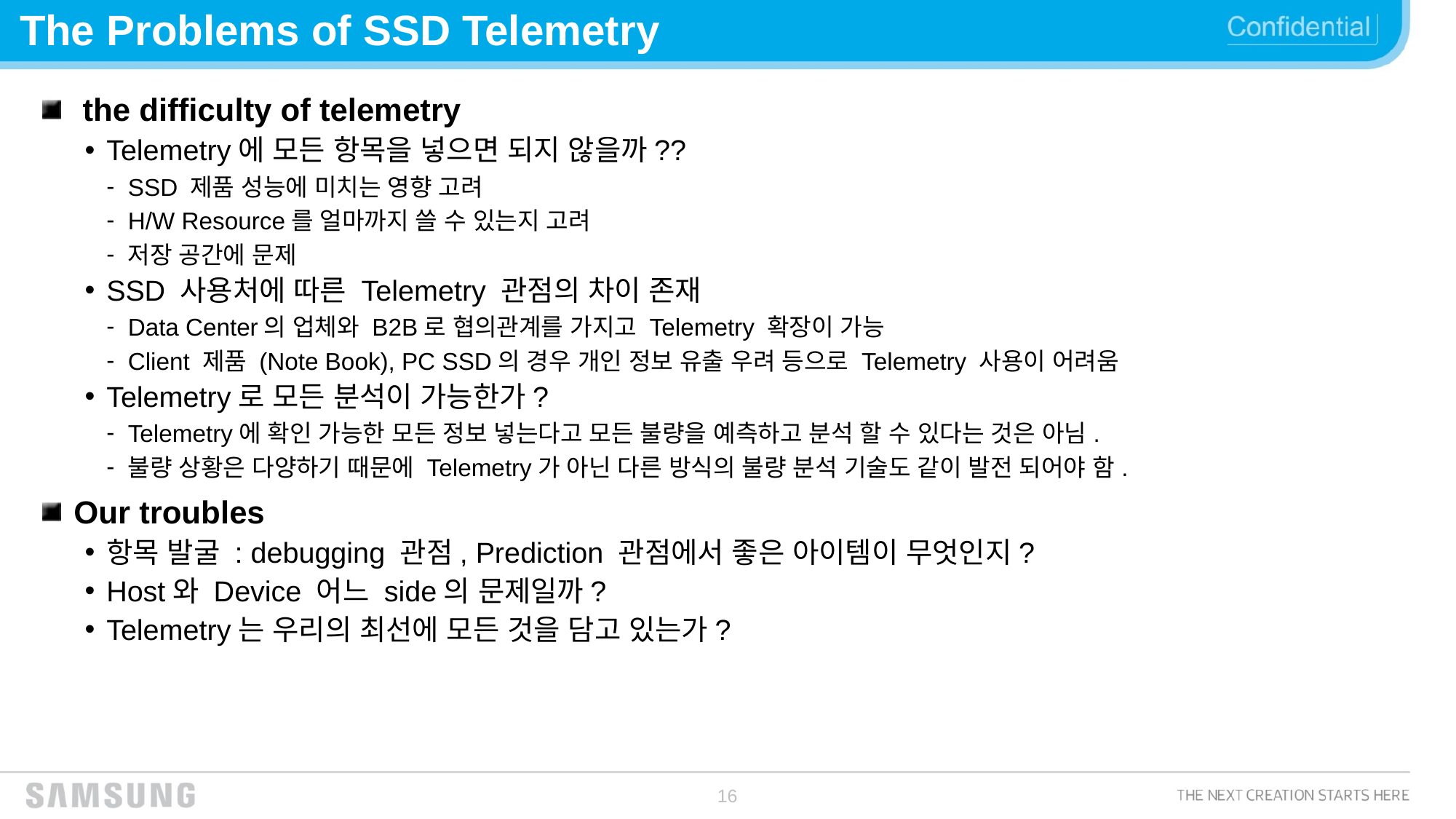

# The Problems of SSD Telemetry
 the difficulty of telemetry
Telemetry에 모든 항목을 넣으면 되지 않을까??
SSD 제품 성능에 미치는 영향 고려
H/W Resource를 얼마까지 쓸 수 있는지 고려
저장 공간에 문제
SSD 사용처에 따른 Telemetry 관점의 차이 존재
Data Center의 업체와 B2B로 협의관계를 가지고 Telemetry 확장이 가능
Client 제품 (Note Book), PC SSD의 경우 개인 정보 유출 우려 등으로 Telemetry 사용이 어려움
Telemetry로 모든 분석이 가능한가?
Telemetry에 확인 가능한 모든 정보 넣는다고 모든 불량을 예측하고 분석 할 수 있다는 것은 아님.
불량 상황은 다양하기 때문에 Telemetry가 아닌 다른 방식의 불량 분석 기술도 같이 발전 되어야 함.
Our troubles
항목 발굴 : debugging 관점, Prediction 관점에서 좋은 아이템이 무엇인지?
Host와 Device 어느 side의 문제일까?
Telemetry는 우리의 최선에 모든 것을 담고 있는가?